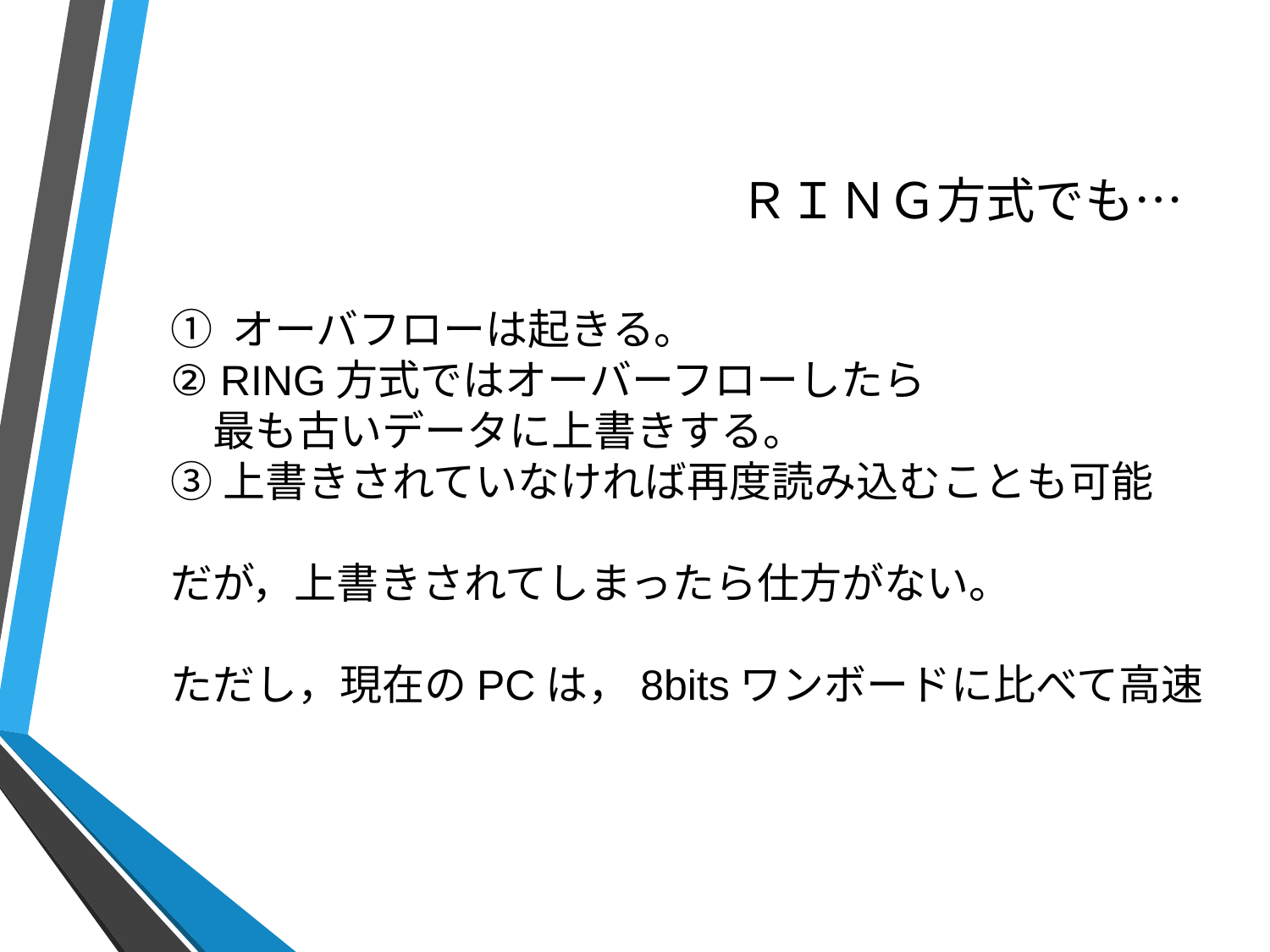

# ＲＩＮＧ方式でも…
① オーバフローは起きる。
② RING方式ではオーバーフローしたら
　最も古いデータに上書きする。
③上書きされていなければ再度読み込むことも可能

だが，上書きされてしまったら仕方がない。

ただし，現在のPCは，8bitsワンボードに比べて高速